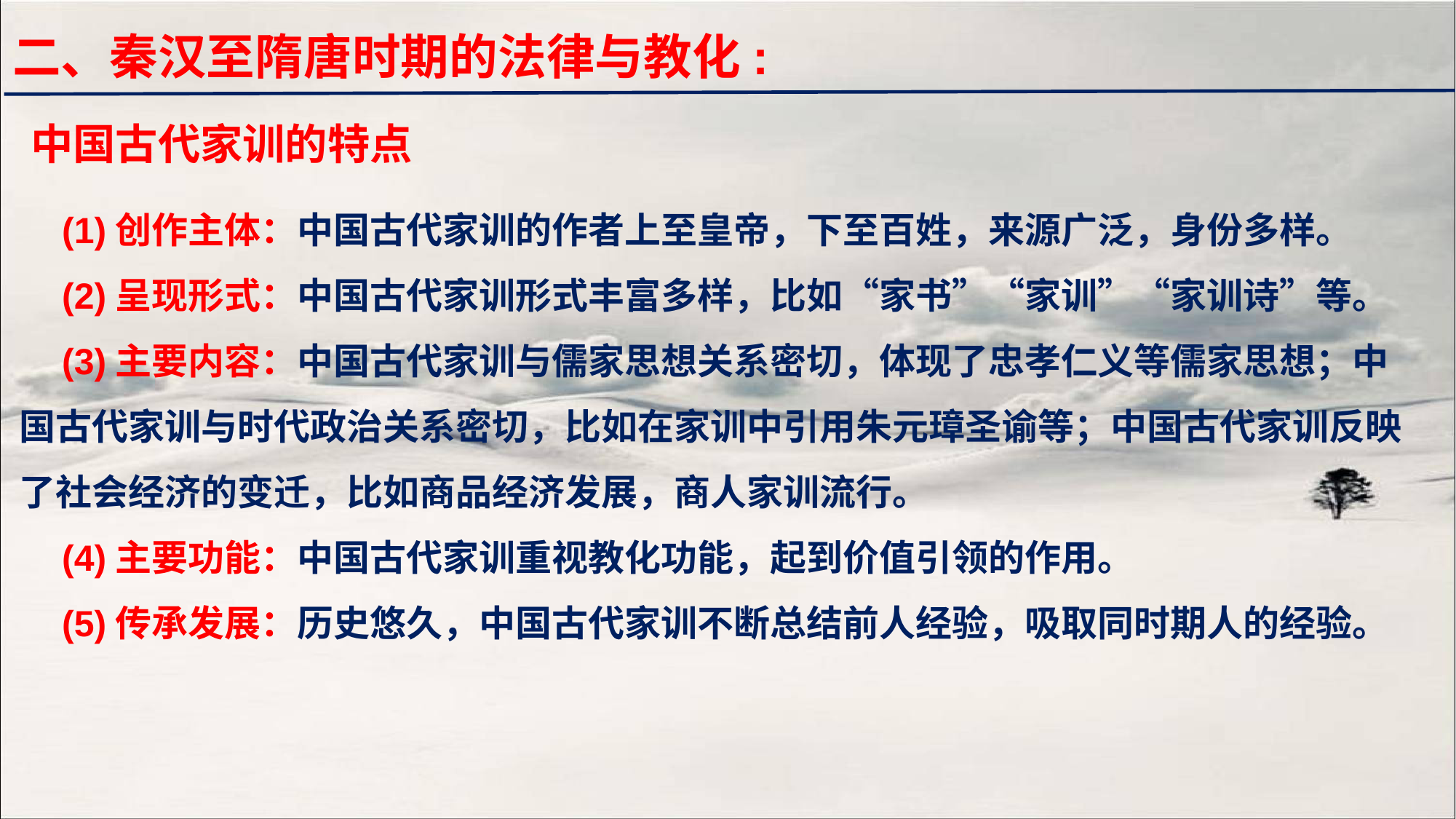

二、秦汉至隋唐时期的法律与教化:
中国古代家训的特点
(1)创作主体：中国古代家训的作者上至皇帝，下至百姓，来源广泛，身份多样。
(2)呈现形式：中国古代家训形式丰富多样，比如“家书”“家训”“家训诗”等。
(3)主要内容：中国古代家训与儒家思想关系密切，体现了忠孝仁义等儒家思想；中国古代家训与时代政治关系密切，比如在家训中引用朱元璋圣谕等；中国古代家训反映了社会经济的变迁，比如商品经济发展，商人家训流行。
(4)主要功能：中国古代家训重视教化功能，起到价值引领的作用。
(5)传承发展：历史悠久，中国古代家训不断总结前人经验，吸取同时期人的经验。